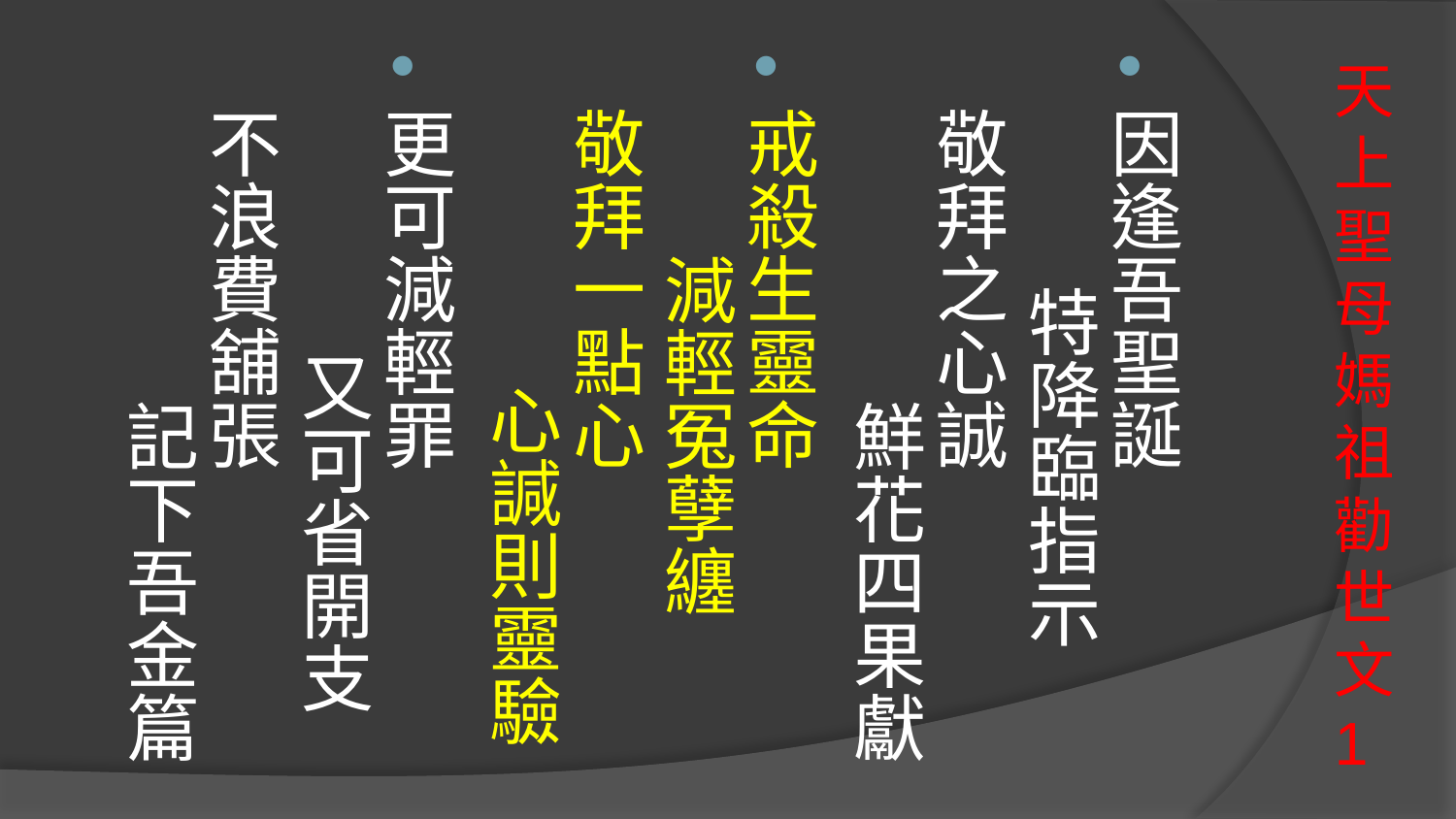

因逢吾聖誕                              特降臨指示
敬拜之心誠                                     鮮花四果獻
戒殺生靈命                            減輕冤孽纏
敬拜一點心                                    心諴則靈驗
更可減輕罪                                  又可省開支
不浪費舖張                                     記下吾金篇

# 天上聖母媽祖勸世文1